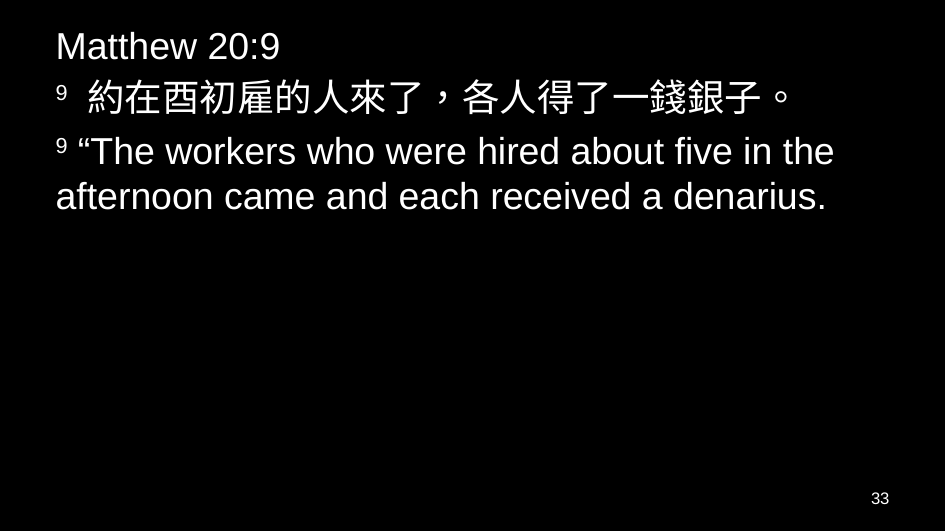

Matthew 20:9
9 約在酉初雇的人來了，各人得了一錢銀子。
9 “The workers who were hired about five in the afternoon came and each received a denarius.
33